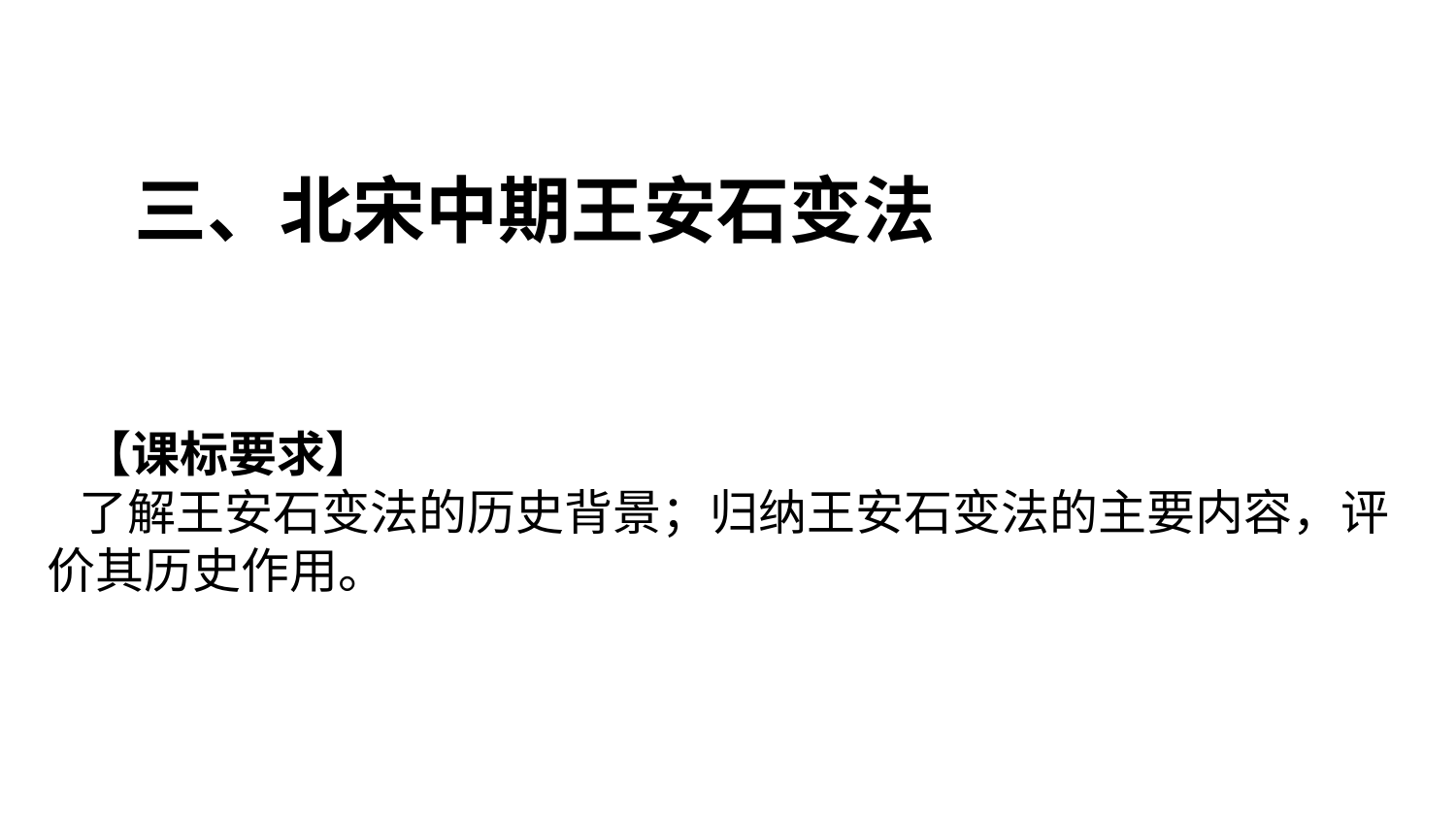

三、北宋中期王安石变法
【课标要求】
了解王安石变法的历史背景；归纳王安石变法的主要内容，评价其历史作用。